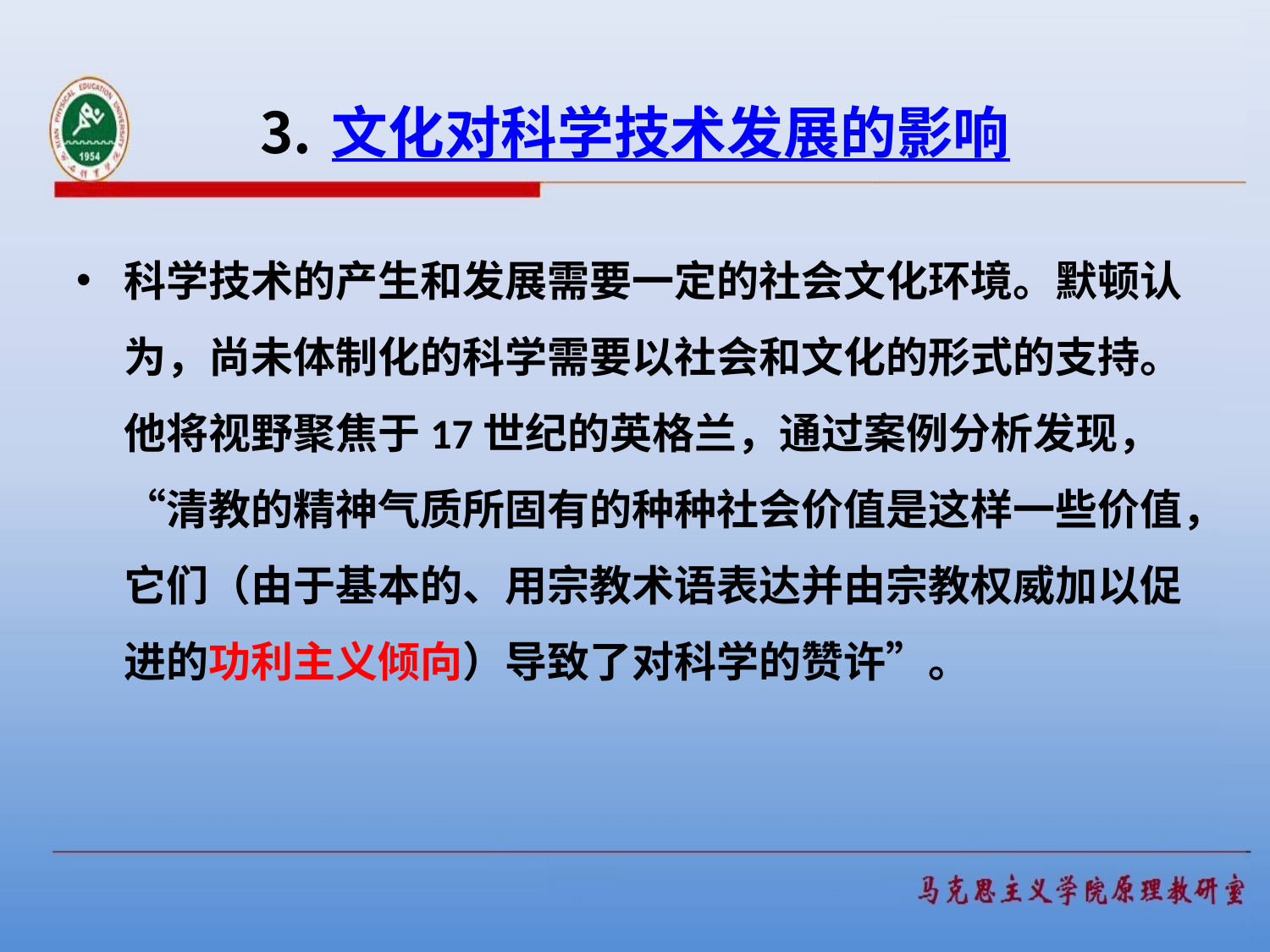

# 文化对科学技术发展的影响
科学技术的产生和发展需要一定的社会文化环境。默顿认为，尚未体制化的科学需要以社会和文化的形式的支持。他将视野聚焦于17世纪的英格兰，通过案例分析发现，“清教的精神气质所固有的种种社会价值是这样一些价值，它们（由于基本的、用宗教术语表达并由宗教权威加以促进的功利主义倾向）导致了对科学的赞许”。